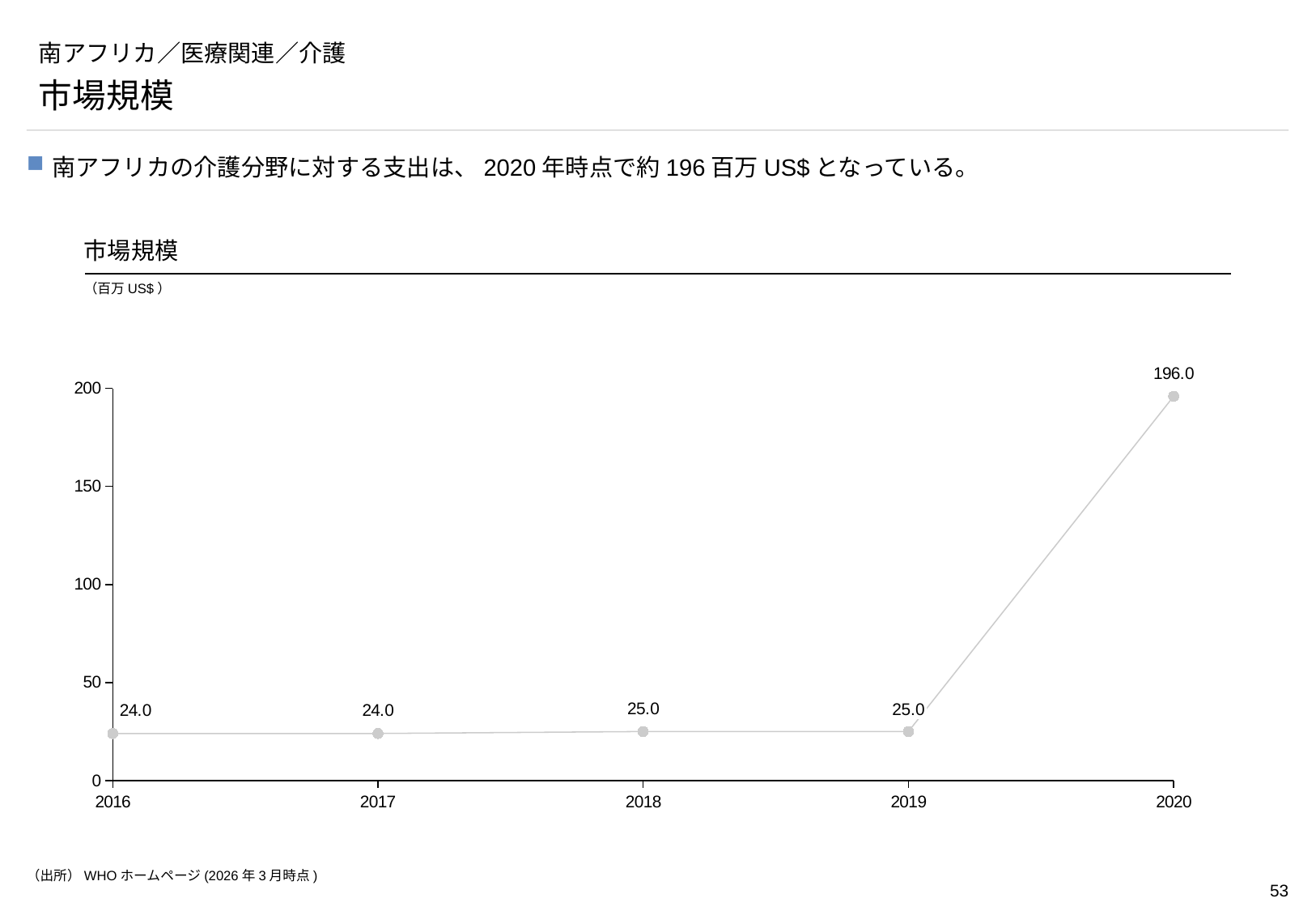

# 南アフリカ／医療関連／介護
市場規模
南アフリカの介護分野に対する支出は、2020年時点で約196百万US$となっている。
市場規模
（百万US$）

### Chart

| Category |  |
|---|---|
25.0
（出所）WHOホームページ(2026年3月時点)